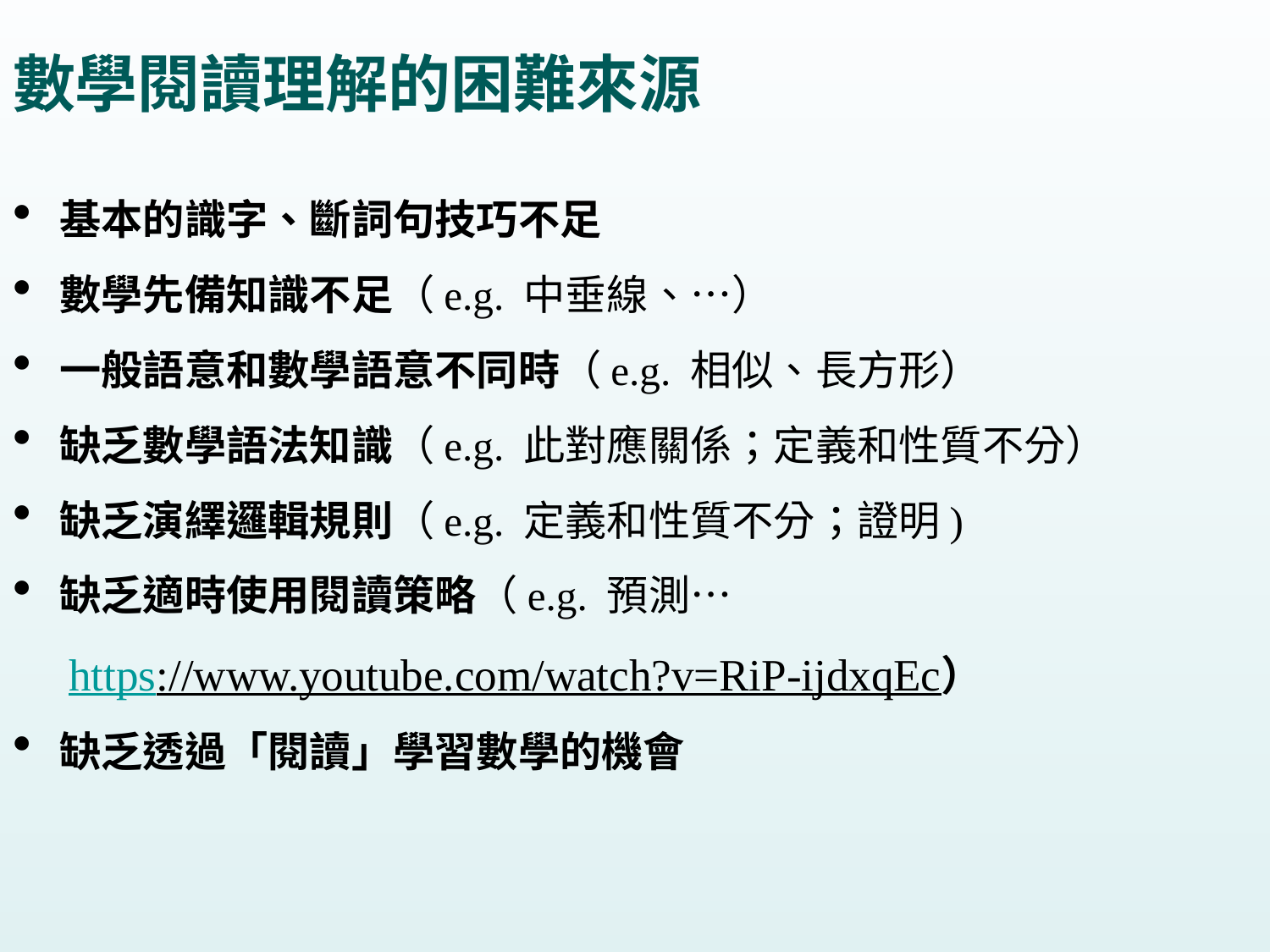

數學閱讀理解的困難來源
基本的識字、斷詞句技巧不足
數學先備知識不足（e.g. 中垂線、…）
一般語意和數學語意不同時（e.g. 相似、長方形）
缺乏數學語法知識（e.g. 此對應關係；定義和性質不分）
缺乏演繹邏輯規則（e.g. 定義和性質不分；證明)
缺乏適時使用閱讀策略（e.g. 預測…
     https://www.youtube.com/watch?v=RiP-ijdxqEc）
缺乏透過「閱讀」學習數學的機會